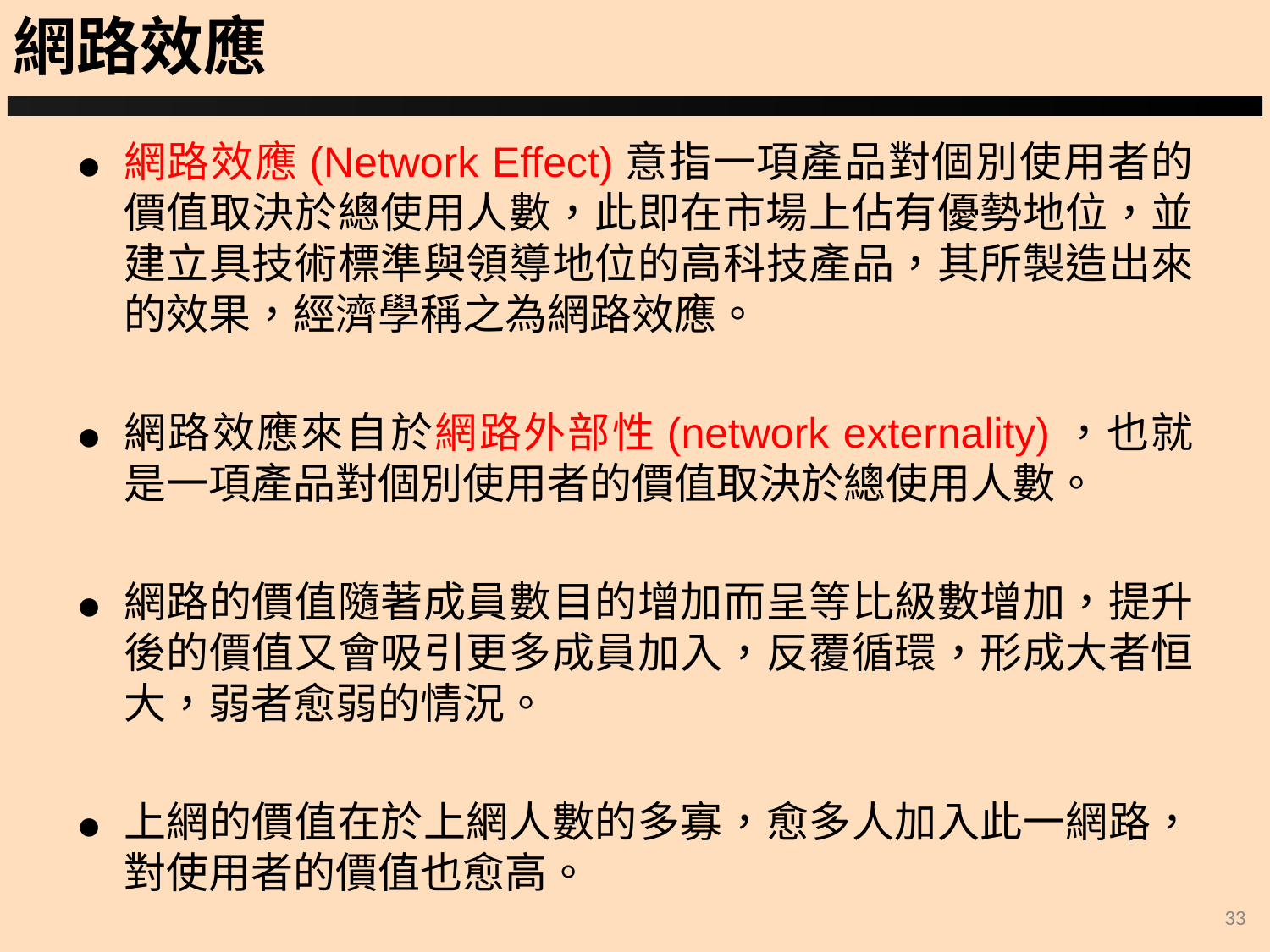

網路效應

網路效應(Network Effect)意指一項產品對個別使用者的價值取決於總使用人數，此即在市場上佔有優勢地位，並建立具技術標準與領導地位的高科技產品，其所製造出來的效果，經濟學稱之為網路效應。

網路效應來自於網路外部性(network externality)，也就是一項產品對個別使用者的價值取決於總使用人數。

網路的價值隨著成員數目的增加而呈等比級數增加，提升後的價值又會吸引更多成員加入，反覆循環，形成大者恒大，弱者愈弱的情況。

上網的價值在於上網人數的多寡，愈多人加入此一網路，對使用者的價值也愈高。
33